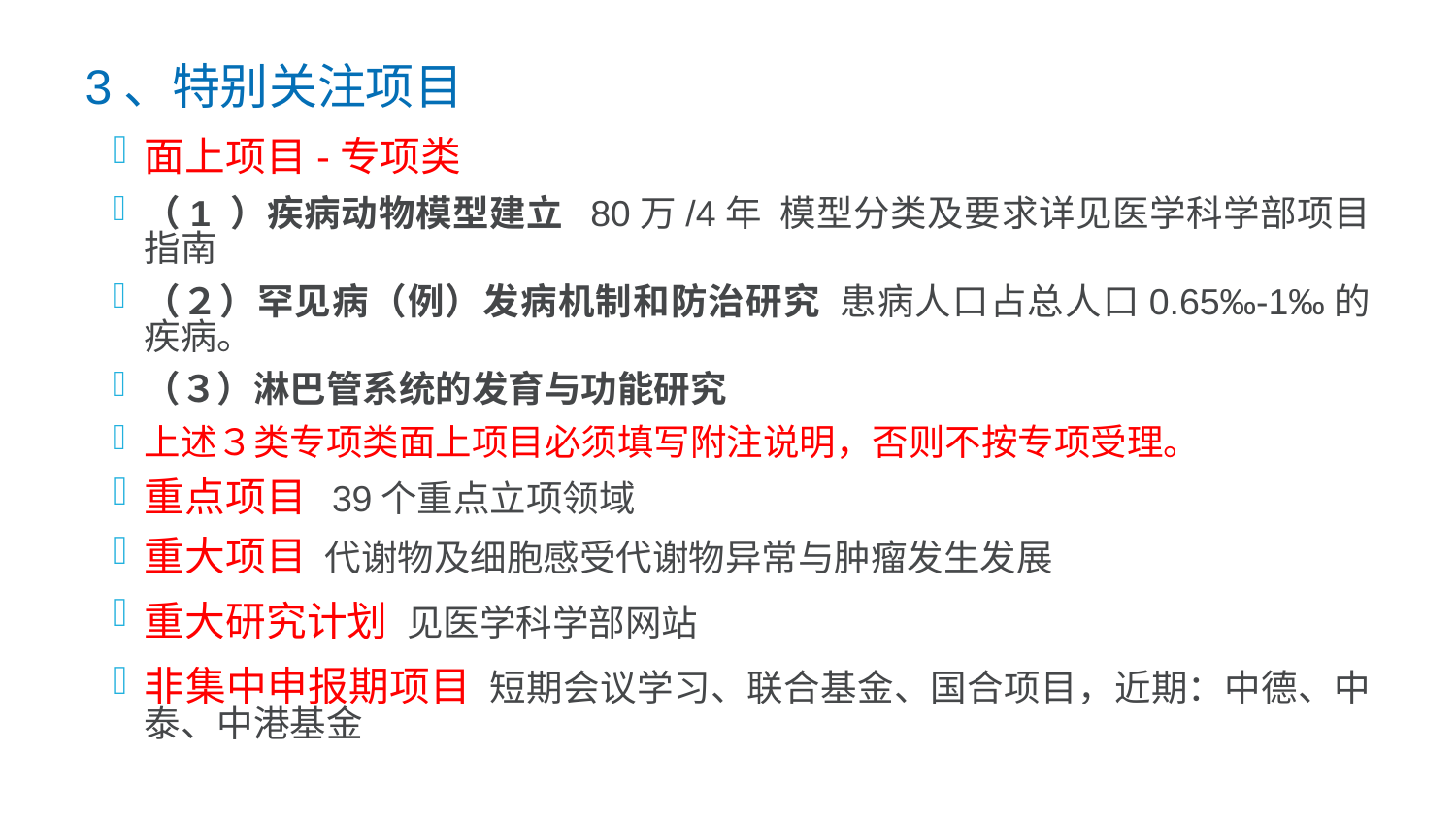

3、特别关注项目
面上项目-专项类
（1 ）疾病动物模型建立  80万/4年  模型分类及要求详见医学科学部项目指南
（２）罕见病（例）发病机制和防治研究  患病人口占总人口0.65‰-1‰的疾病。
（３）淋巴管系统的发育与功能研究
上述３类专项类面上项目必须填写附注说明，否则不按专项受理。
重点项目  39个重点立项领域
重大项目  代谢物及细胞感受代谢物异常与肿瘤发生发展
重大研究计划  见医学科学部网站
非集中申报期项目  短期会议学习、联合基金、国合项目，近期：中德、中泰、中港基金